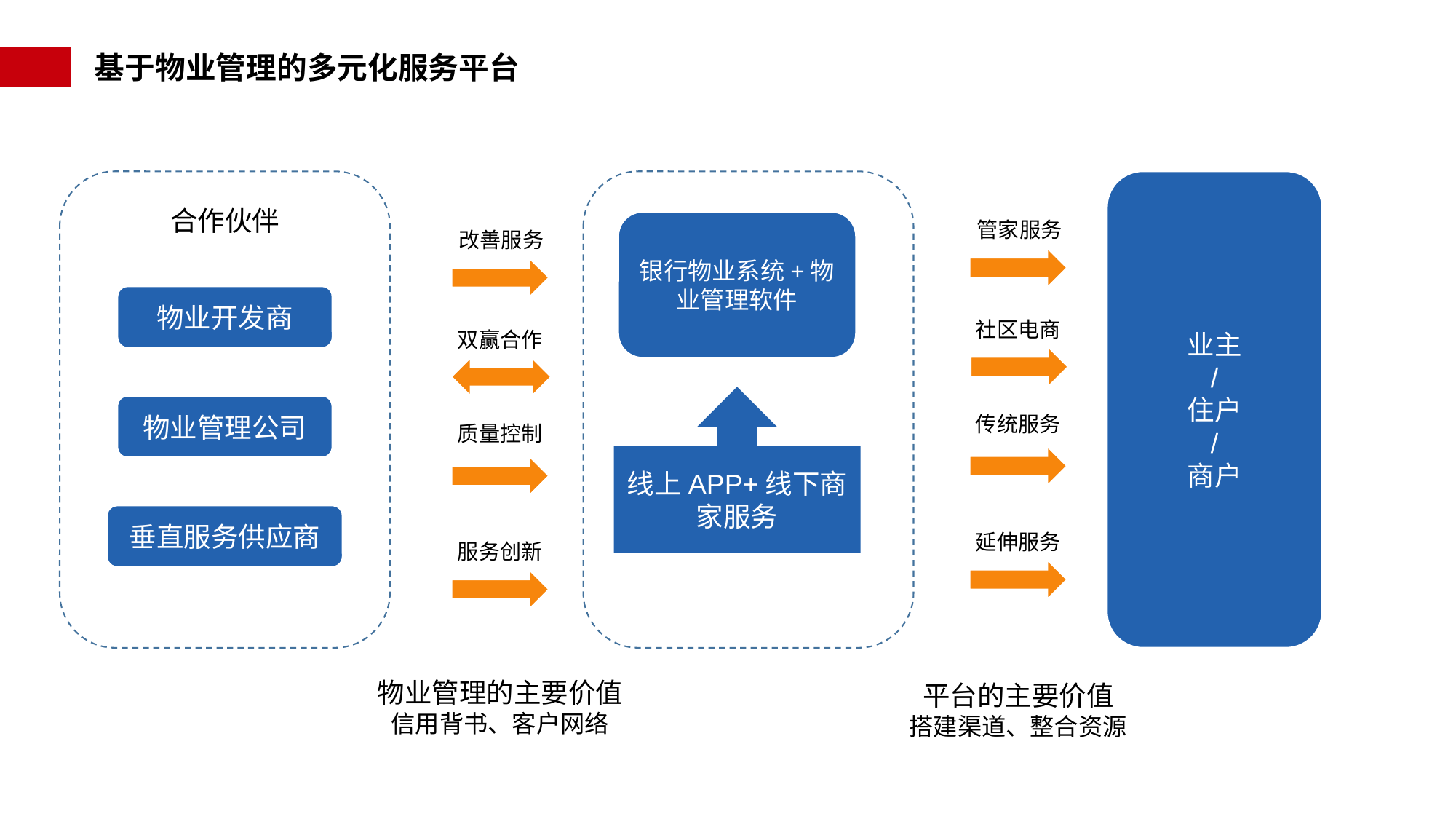

基于物业管理的多元化服务平台

业主
/
住户
/
商户
合作伙伴
管家服务
银行物业系统+物业管理软件
改善服务

物业开发商
社区电商
双赢合作

线上APP+线下商家服务
物业管理公司
传统服务
质量控制

垂直服务供应商
延伸服务
服务创新

物业管理的主要价值
信用背书、客户网络
平台的主要价值
搭建渠道、整合资源